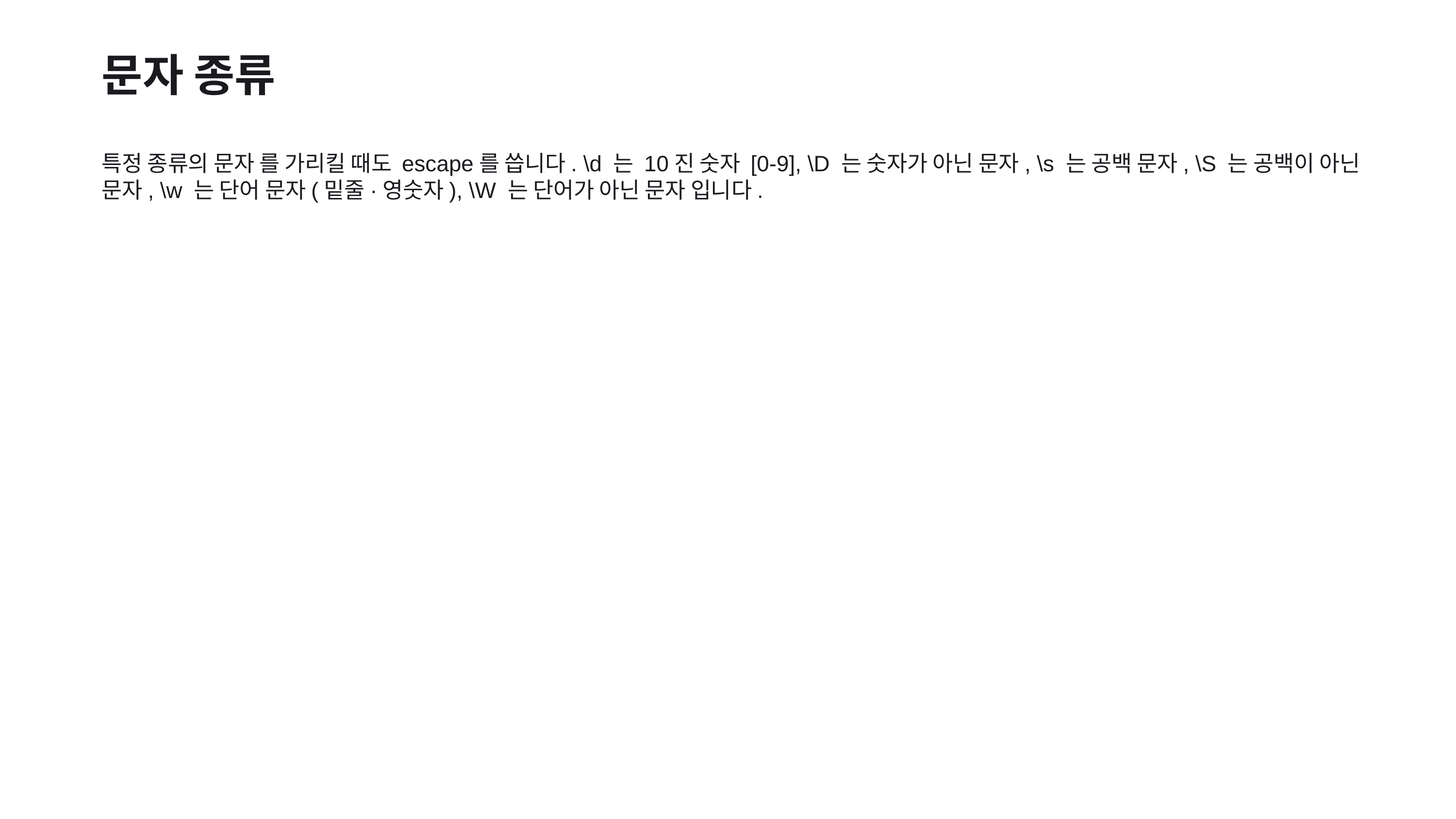

문자 종류
특정 종류의 문자 를 가리킬 때도 escape를 씁니다. \d 는 10진 숫자 [0-9], \D 는 숫자가 아닌 문자, \s 는 공백 문자, \S 는 공백이 아닌 문자, \w 는 단어 문자(밑줄·영숫자), \W 는 단어가 아닌 문자 입니다.